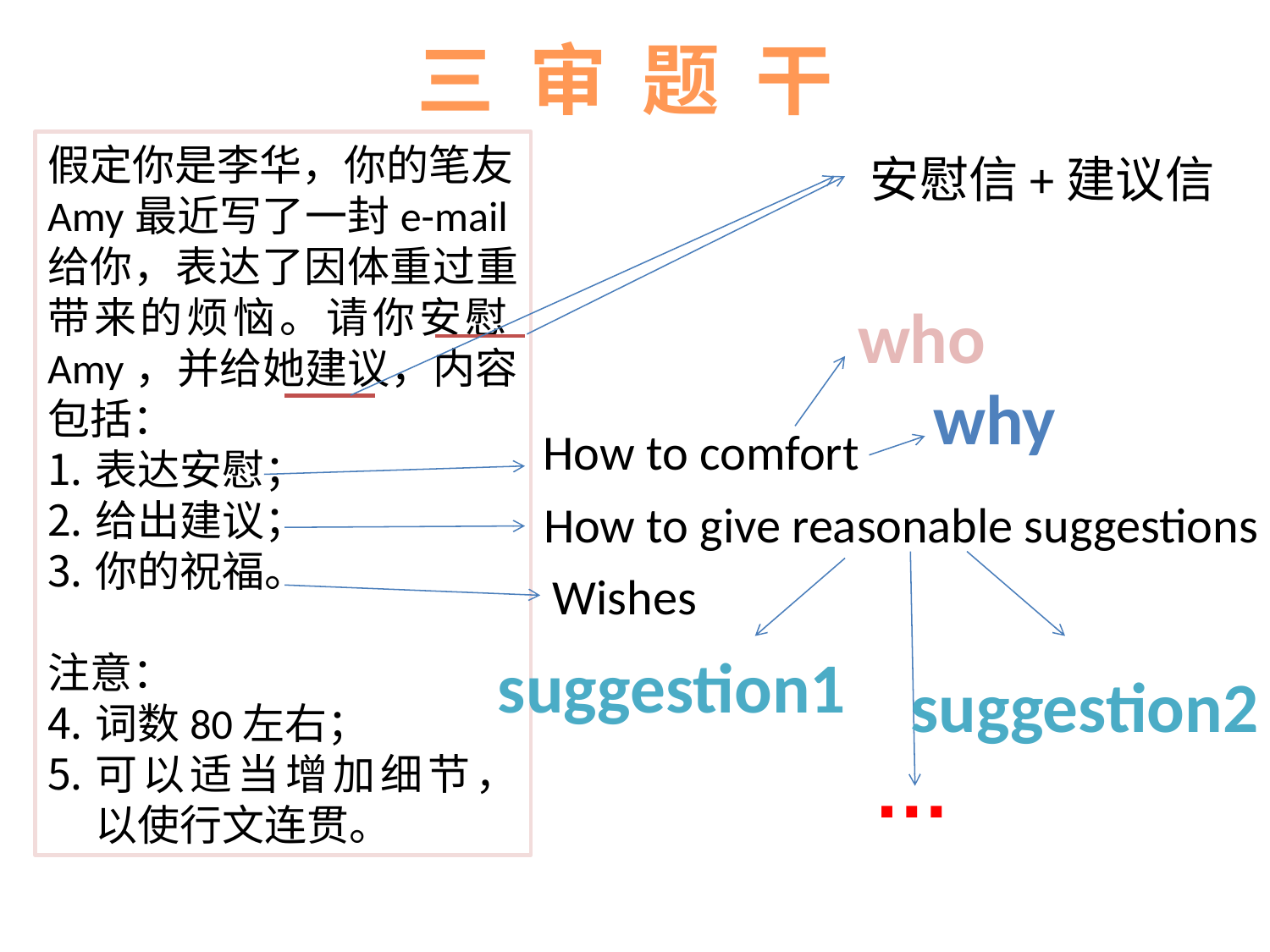

三  审  题  干
假定你是李华，你的笔友Amy最近写了一封e-mail给你，表达了因体重过重带来的烦恼。请你安慰Amy，并给她建议，内容包括：
表达安慰；
给出建议；
你的祝福。

注意：
词数80左右；
可以适当增加细节，以使行文连贯。
安慰信+建议信
who
why
How to comfort
How to give reasonable suggestions
Wishes
suggestion1
suggestion2
…